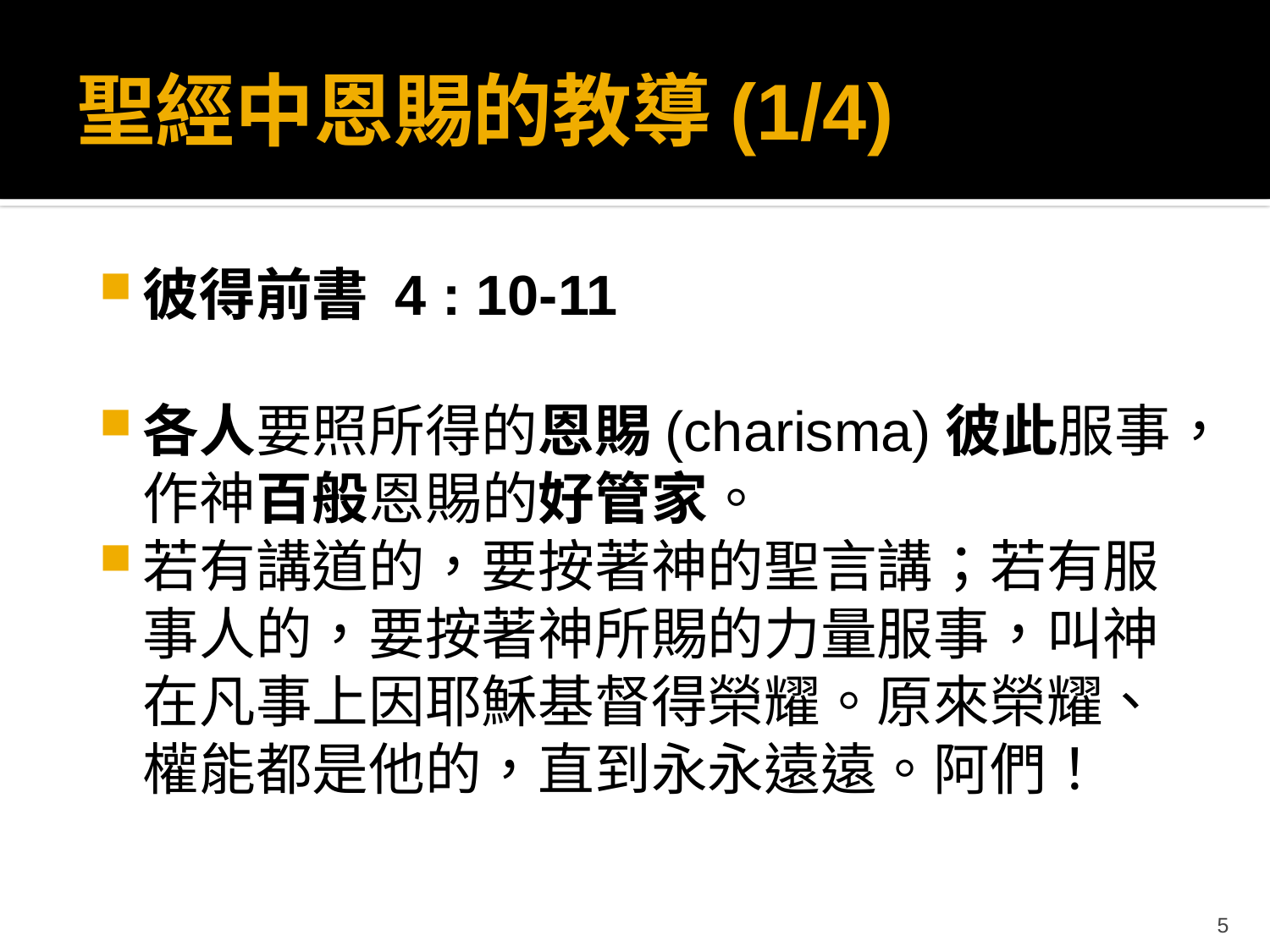

# 聖經中恩賜的教導(1/4)
彼得前書 4 : 10-11

各人要照所得的恩賜(charisma)彼此服事，作神百般恩賜的好管家。
若有講道的，要按著神的聖言講；若有服事人的，要按著神所賜的力量服事，叫神在凡事上因耶穌基督得榮耀。原來榮耀、權能都是他的，直到永永遠遠。阿們！
5